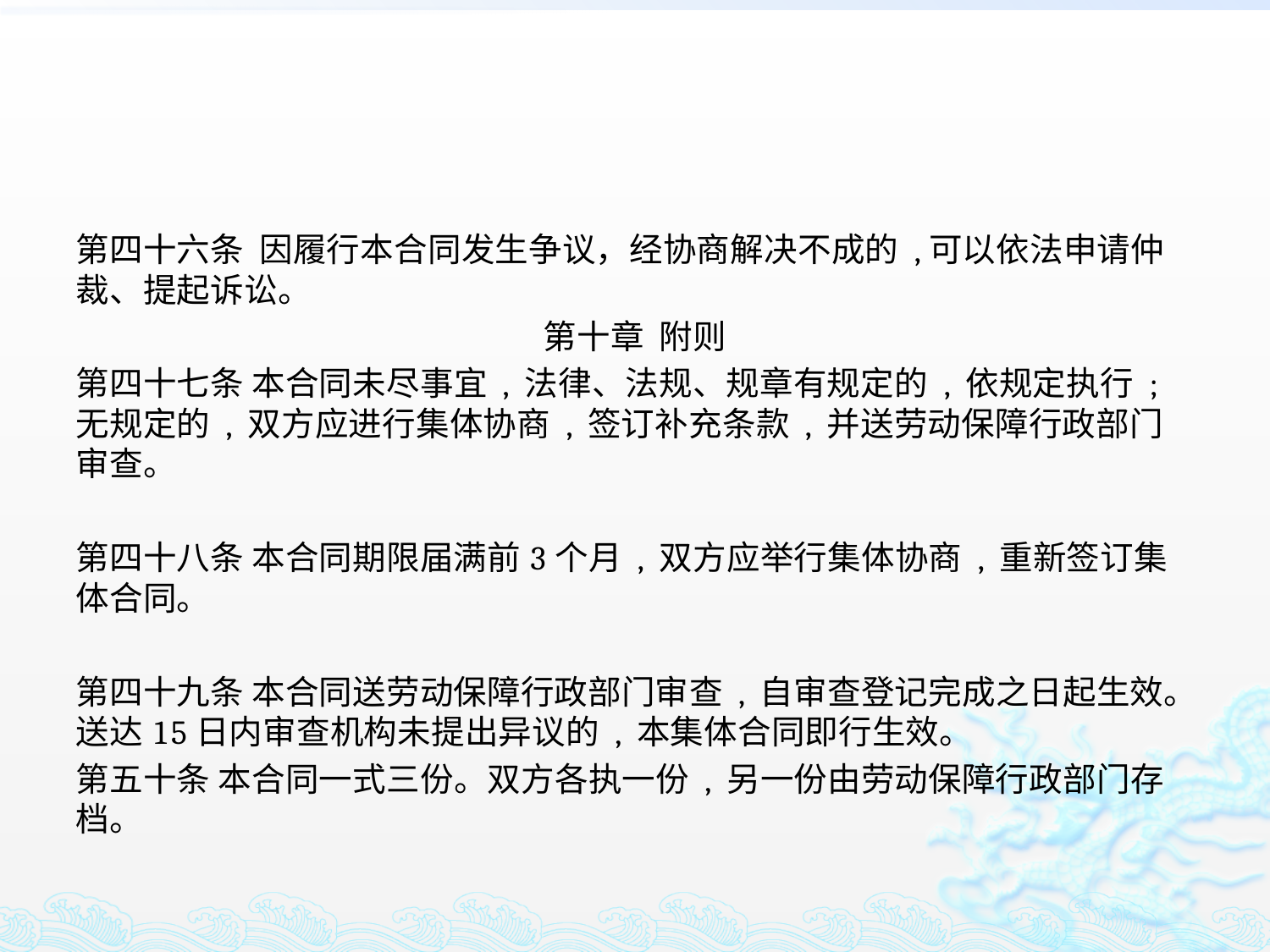

#
第四十六条  因履行本合同发生争议，经协商解决不成的 ,可以依法申请仲裁、提起诉讼。
第十章  附则
第四十七条 本合同未尽事宜 , 法律、法规、规章有规定的 , 依规定执行 ; 无规定的 , 双方应进行集体协商 , 签订补充条款 , 并送劳动保障行政部门审查。

第四十八条 本合同期限届满前3个月 , 双方应举行集体协商 , 重新签订集体合同。

第四十九条 本合同送劳动保障行政部门审查 , 自审查登记完成之日起生效。送达15日内审查机构未提出异议的 , 本集体合同即行生效。
第五十条 本合同一式三份。双方各执一份 , 另一份由劳动保障行政部门存档。